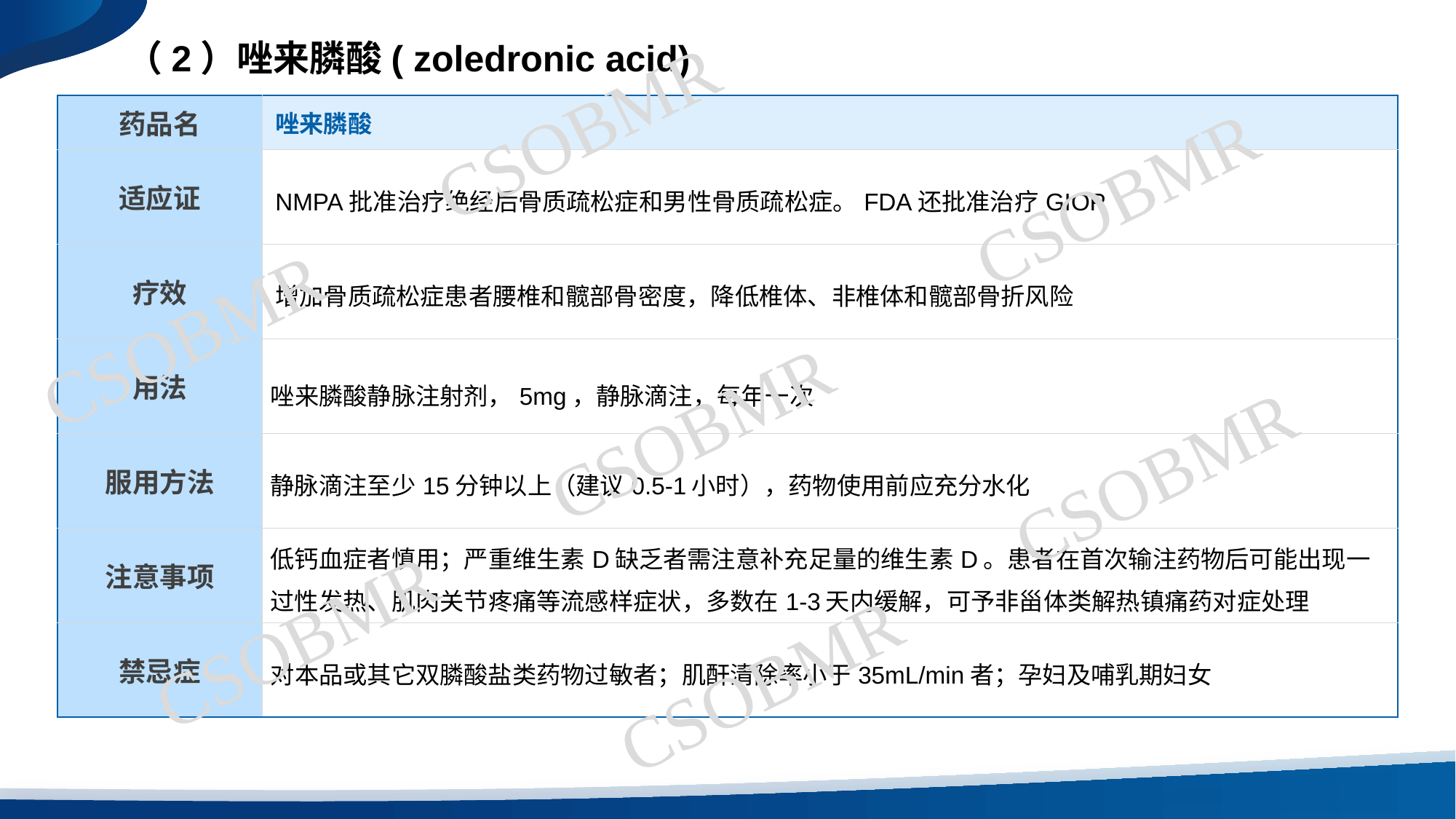

（2）唑来膦酸( zoledronic acid)
（2）唑来膦酸( zoledronic acid)
CSOBMR
| 药品名 | 唑来膦酸 |
| --- | --- |
| 适应证 | NMPA批准治疗绝经后骨质疏松症和男性骨质疏松症。FDA还批准治疗GIOP |
| 疗效 | 增加骨质疏松症患者腰椎和髋部骨密度，降低椎体、非椎体和髋部骨折风险 |
| 用法 | 唑来膦酸静脉注射剂，5mg，静脉滴注，每年一次 |
| 服用方法 | 静脉滴注至少15分钟以上（建议0.5-1小时），药物使用前应充分水化 |
| 注意事项 | 低钙血症者慎用；严重维生素D缺乏者需注意补充足量的维生素D。患者在首次输注药物后可能出现一过性发热、肌肉关节疼痛等流感样症状，多数在1-3天内缓解，可予非甾体类解热镇痛药对症处理 |
| 禁忌症 | 对本品或其它双膦酸盐类药物过敏者；肌酐清除率小于35mL/min者；孕妇及哺乳期妇女 |
CSOBMR
CSOBMR
CSOBMR
CSOBMR
CSOBMR
CSOBMR